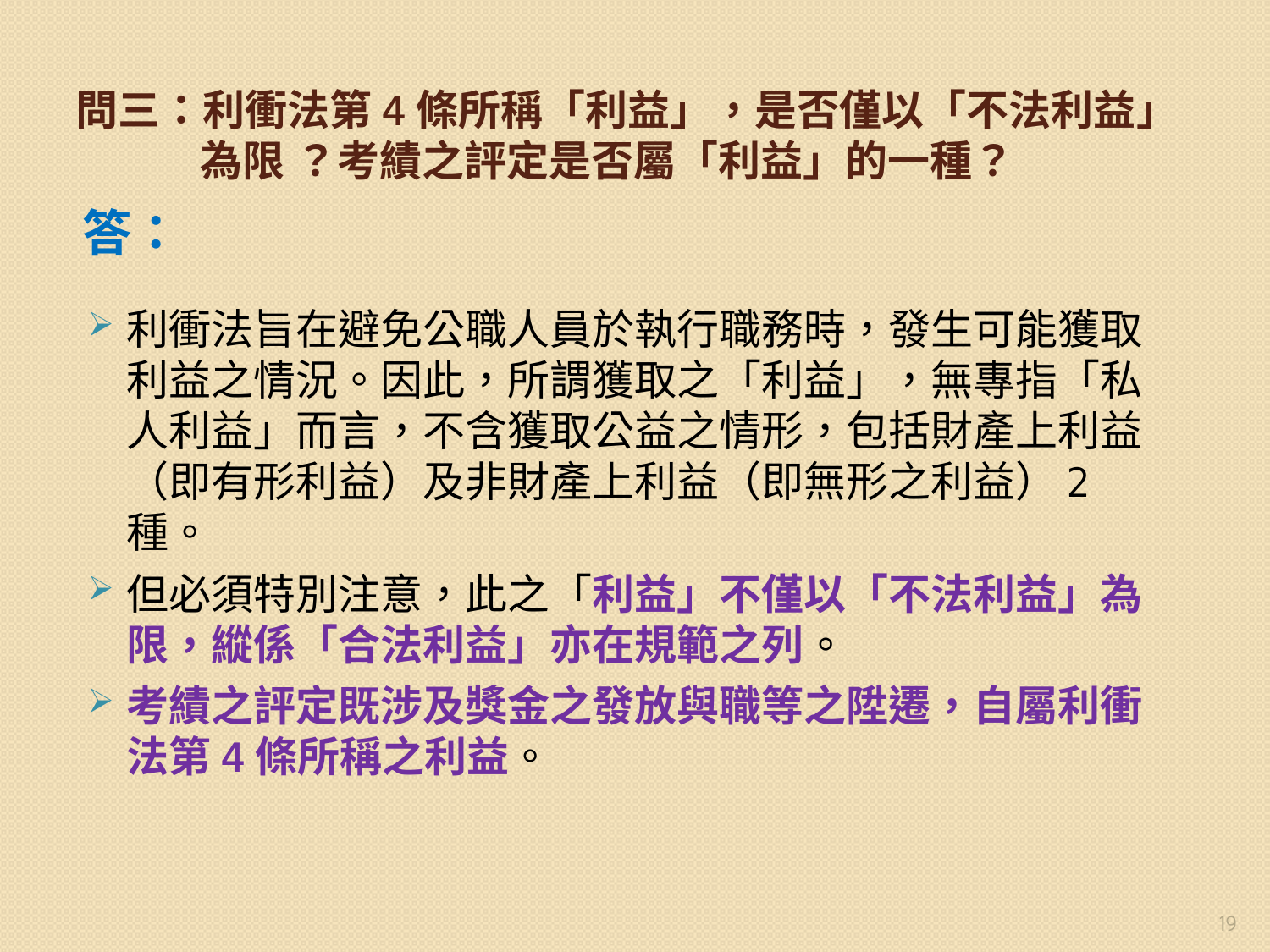

# 問三：利衝法第4條所稱「利益」，是否僅以「不法利益」為限 ？考績之評定是否屬「利益」的一種？
答：

利衝法旨在避免公職人員於執行職務時，發生可能獲取利益之情況。因此，所謂獲取之「利益」，無專指「私人利益」而言，不含獲取公益之情形，包括財產上利益（即有形利益）及非財產上利益（即無形之利益）2種。
但必須特別注意，此之「利益」不僅以「不法利益」為限，縱係「合法利益」亦在規範之列。
考績之評定既涉及獎金之發放與職等之陞遷，自屬利衝法第4條所稱之利益。

19